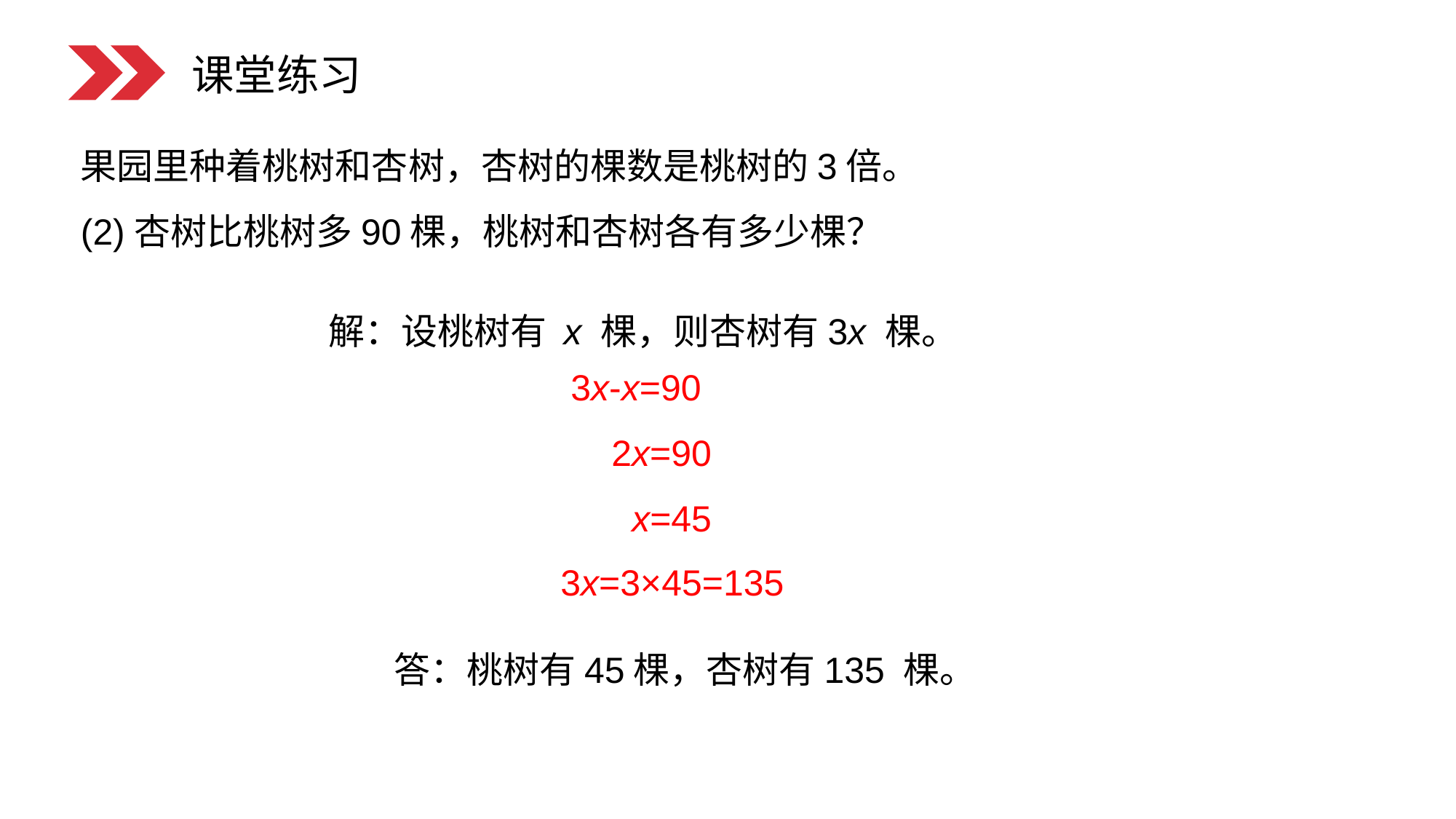

课堂练习
果园里种着桃树和杏树，杏树的棵数是桃树的3倍。
(2)杏树比桃树多90棵，桃树和杏树各有多少棵？
解：设桃树有 x 棵，则杏树有3x 棵。
 3x-x=90
     2x=90
       x=45
3x=3×45=135
答：桃树有45棵，杏树有135 棵。